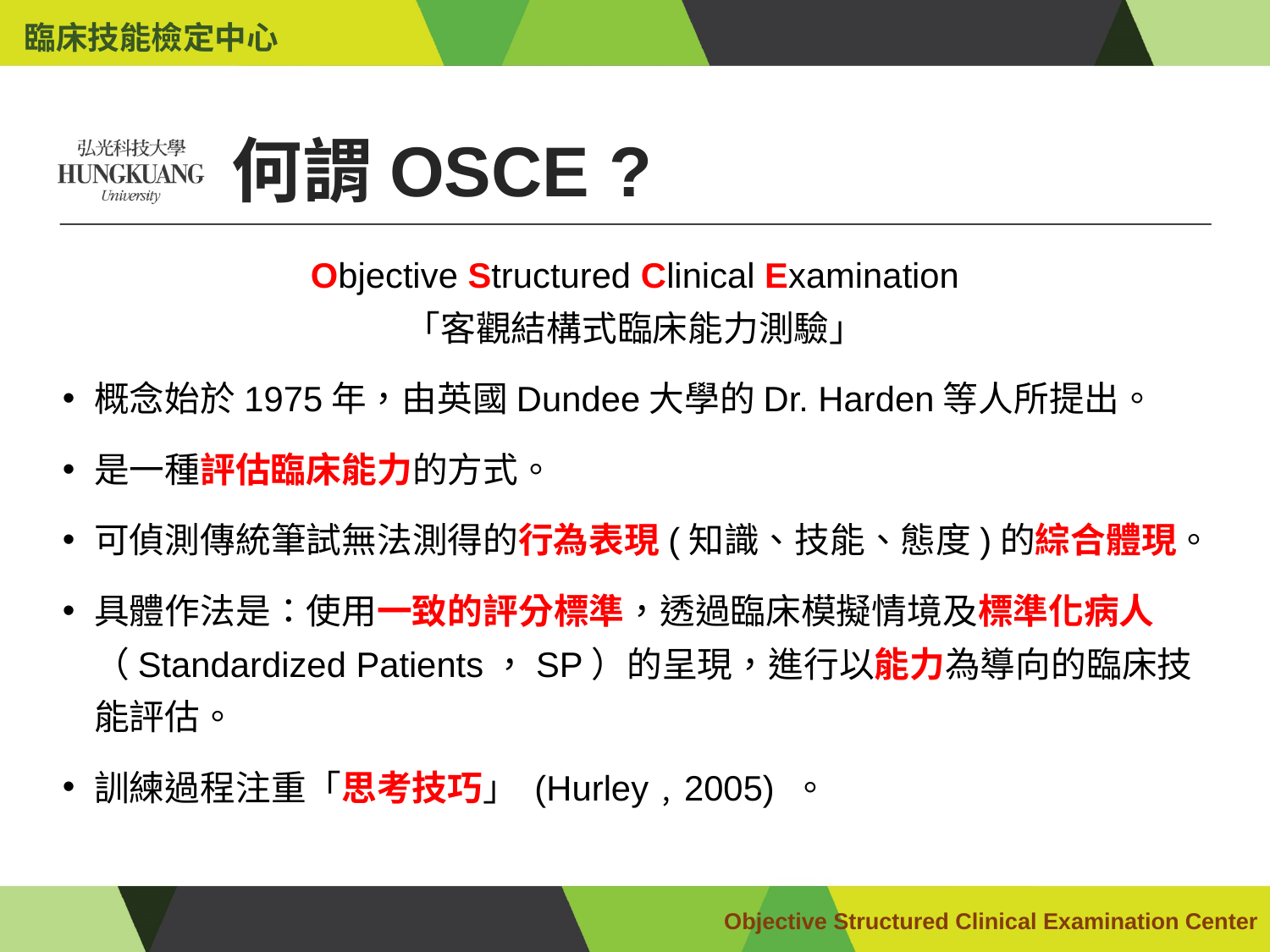

臨床技能檢定中心
# 何謂OSCE ?
Objective Structured Clinical Examination
「客觀結構式臨床能力測驗」
概念始於1975年，由英國Dundee大學的Dr. Harden等人所提出。
是一種評估臨床能力的方式。
可偵測傳統筆試無法測得的行為表現(知識、技能、態度)的綜合體現。
具體作法是：使用一致的評分標準，透過臨床模擬情境及標準化病人（Standardized Patients，SP）的呈現，進行以能力為導向的臨床技能評估。
訓練過程注重「思考技巧」 (Hurley﹐2005) 。
Objective Structured Clinical Examination Center